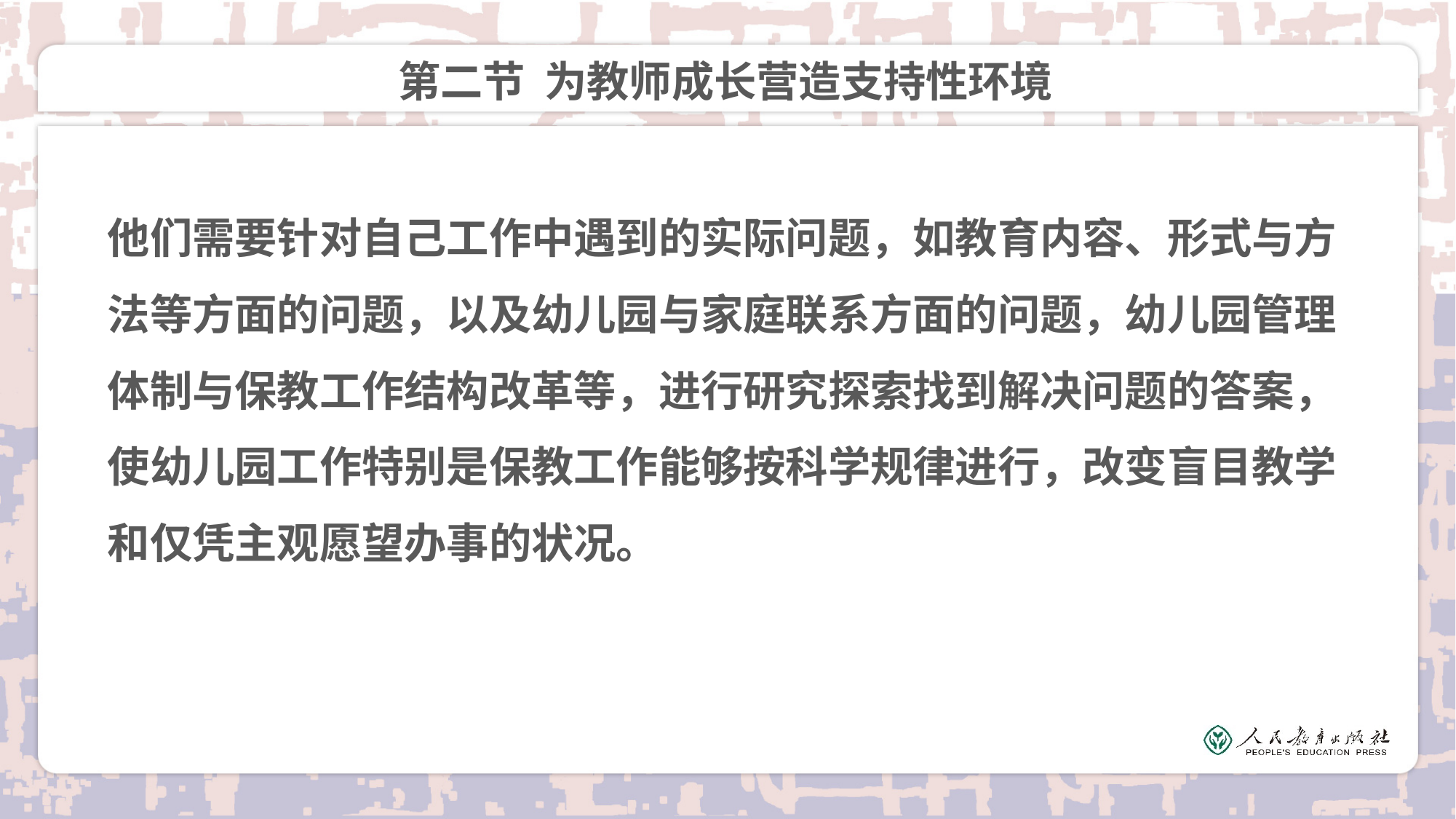

# 第二节  为教师成长营造支持性环境
他们需要针对自己工作中遇到的实际问题，如教育内容、形式与方法等方面的问题，以及幼儿园与家庭联系方面的问题，幼儿园管理体制与保教工作结构改革等，进行研究探索找到解决问题的答案，使幼儿园工作特别是保教工作能够按科学规律进行，改变盲目教学和仅凭主观愿望办事的状况。